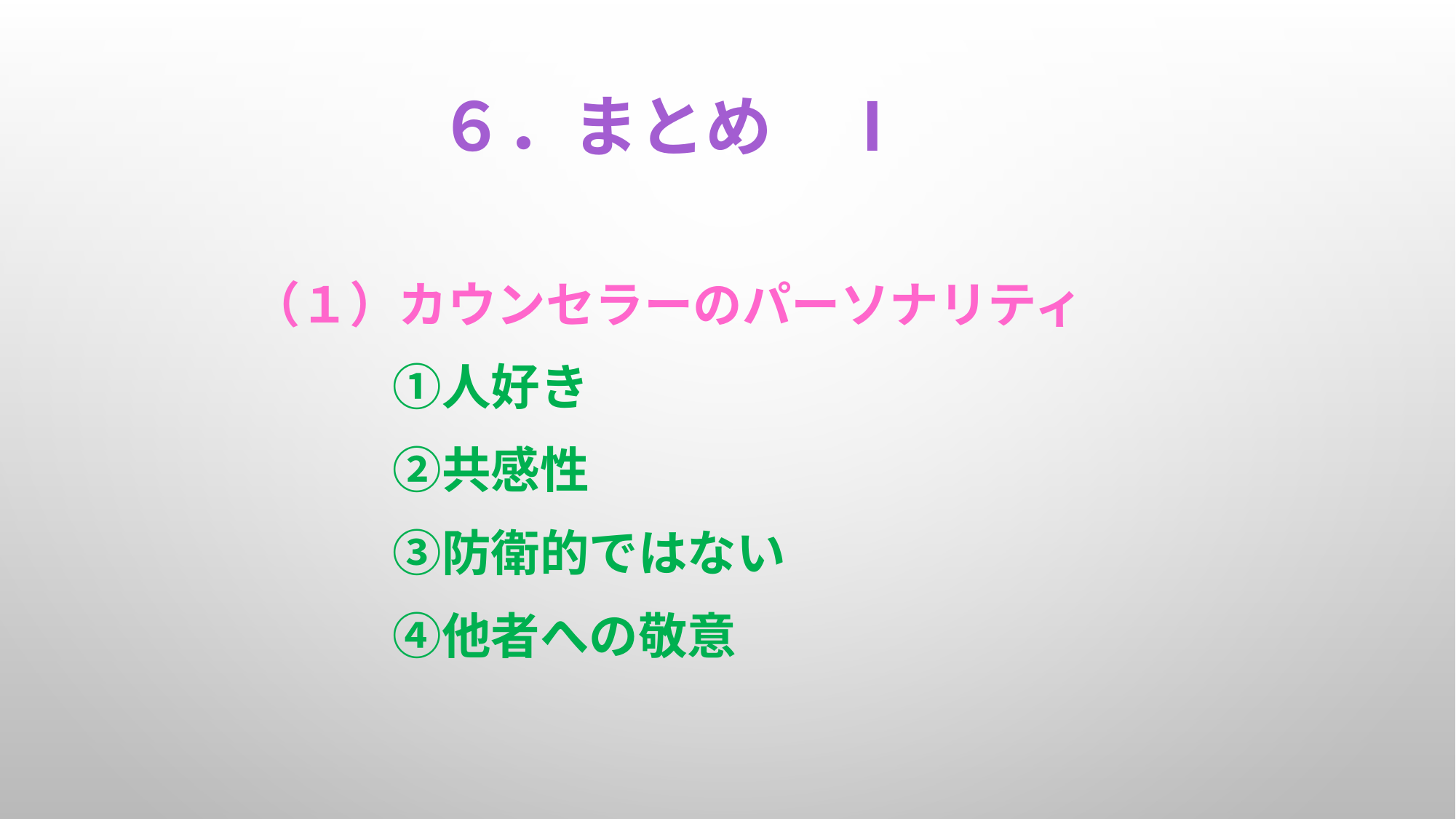

# ６．まとめ　Ⅰ
　　 （１）カウンセラーのパーソナリティ
　　　　①人好き
　　　　②共感性
　　　　③防衛的ではない
　　　　④他者への敬意